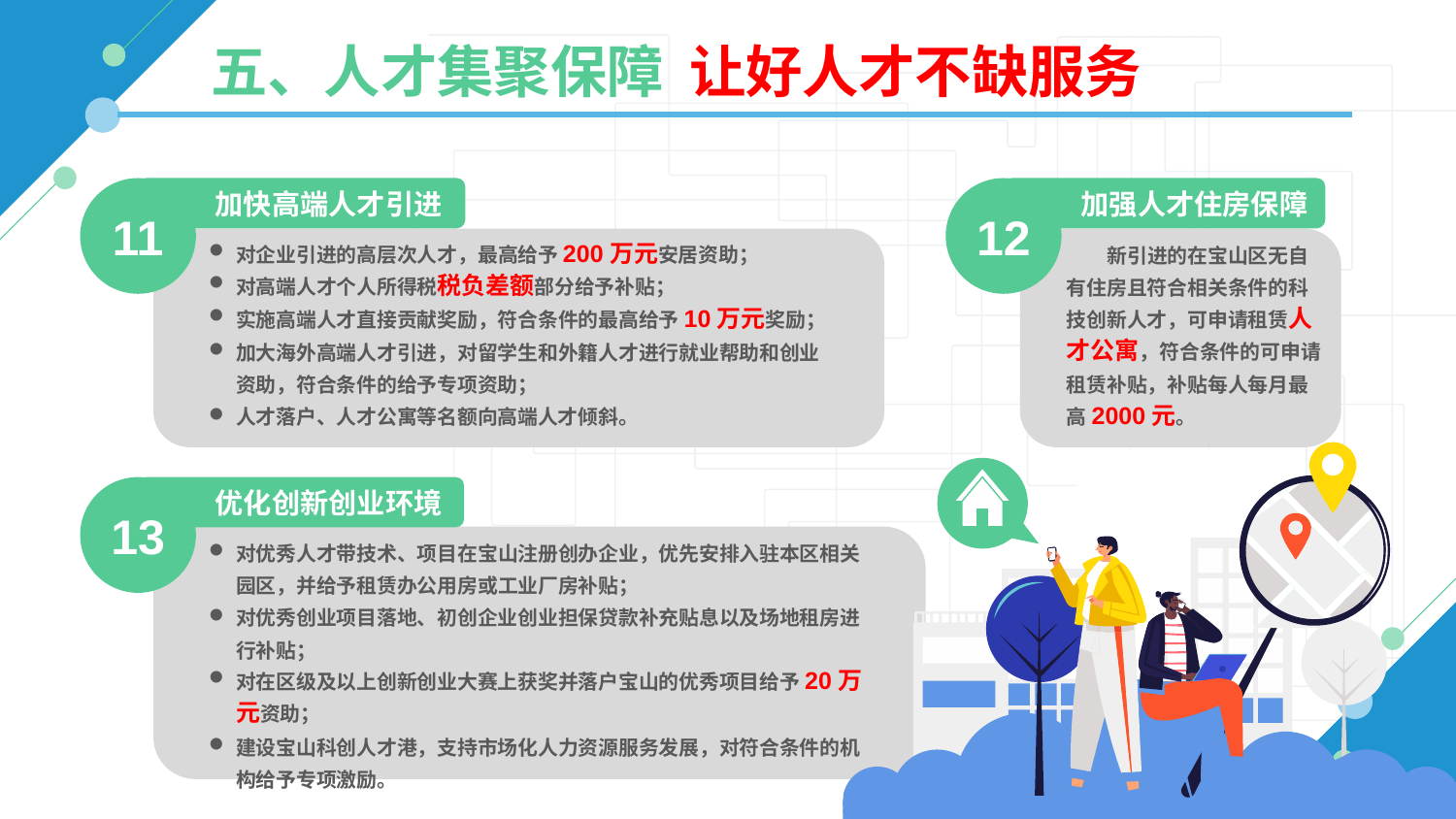

五、人才集聚保障  让好人才不缺服务
11

加快高端人才引进
12

加强人才住房保障
对企业引进的高层次人才，最高给予200万元安居资助；
对高端人才个人所得税税负差额部分给予补贴；
实施高端人才直接贡献奖励，符合条件的最高给予10万元奖励；
加大海外高端人才引进，对留学生和外籍人才进行就业帮助和创业资助，符合条件的给予专项资助；
人才落户、人才公寓等名额向高端人才倾斜。
新引进的在宝山区无自有住房且符合相关条件的科技创新人才，可申请租赁人才公寓，符合条件的可申请租赁补贴，补贴每人每月最高2000元。

13

优化创新创业环境
对优秀人才带技术、项目在宝山注册创办企业，优先安排入驻本区相关园区，并给予租赁办公用房或工业厂房补贴；
对优秀创业项目落地、初创企业创业担保贷款补充贴息以及场地租房进行补贴；
对在区级及以上创新创业大赛上获奖并落户宝山的优秀项目给予20万元资助；
建设宝山科创人才港，支持市场化人力资源服务发展，对符合条件的机构给予专项激励。